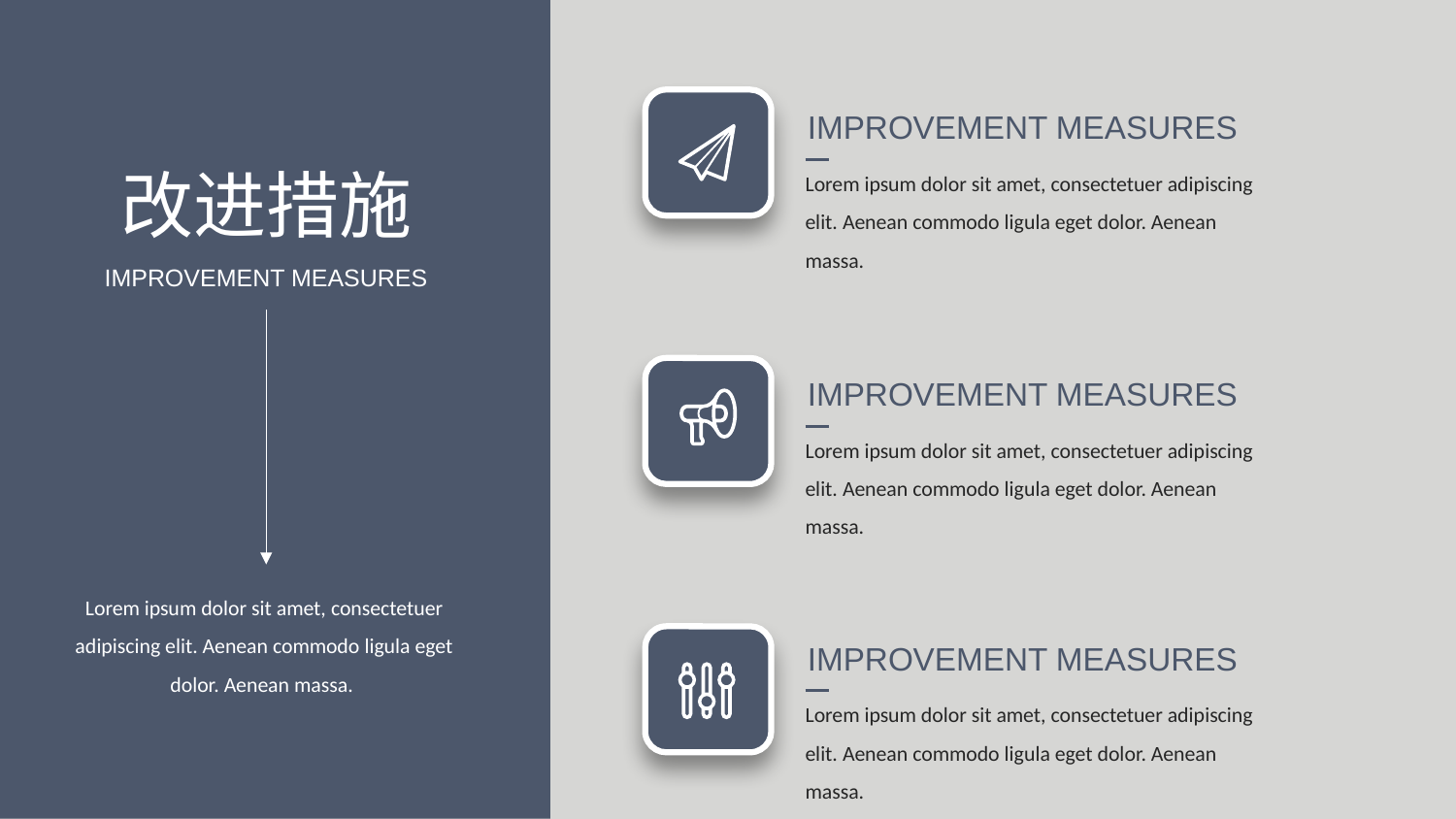

IMPROVEMENT MEASURES

Lorem ipsum dolor sit amet, consectetuer adipiscing elit. Aenean commodo ligula eget dolor. Aenean massa.
改进措施
IMPROVEMENT MEASURES

IMPROVEMENT MEASURES

Lorem ipsum dolor sit amet, consectetuer adipiscing elit. Aenean commodo ligula eget dolor. Aenean massa.
Lorem ipsum dolor sit amet, consectetuer adipiscing elit. Aenean commodo ligula eget dolor. Aenean massa.

IMPROVEMENT MEASURES

Lorem ipsum dolor sit amet, consectetuer adipiscing elit. Aenean commodo ligula eget dolor. Aenean massa.